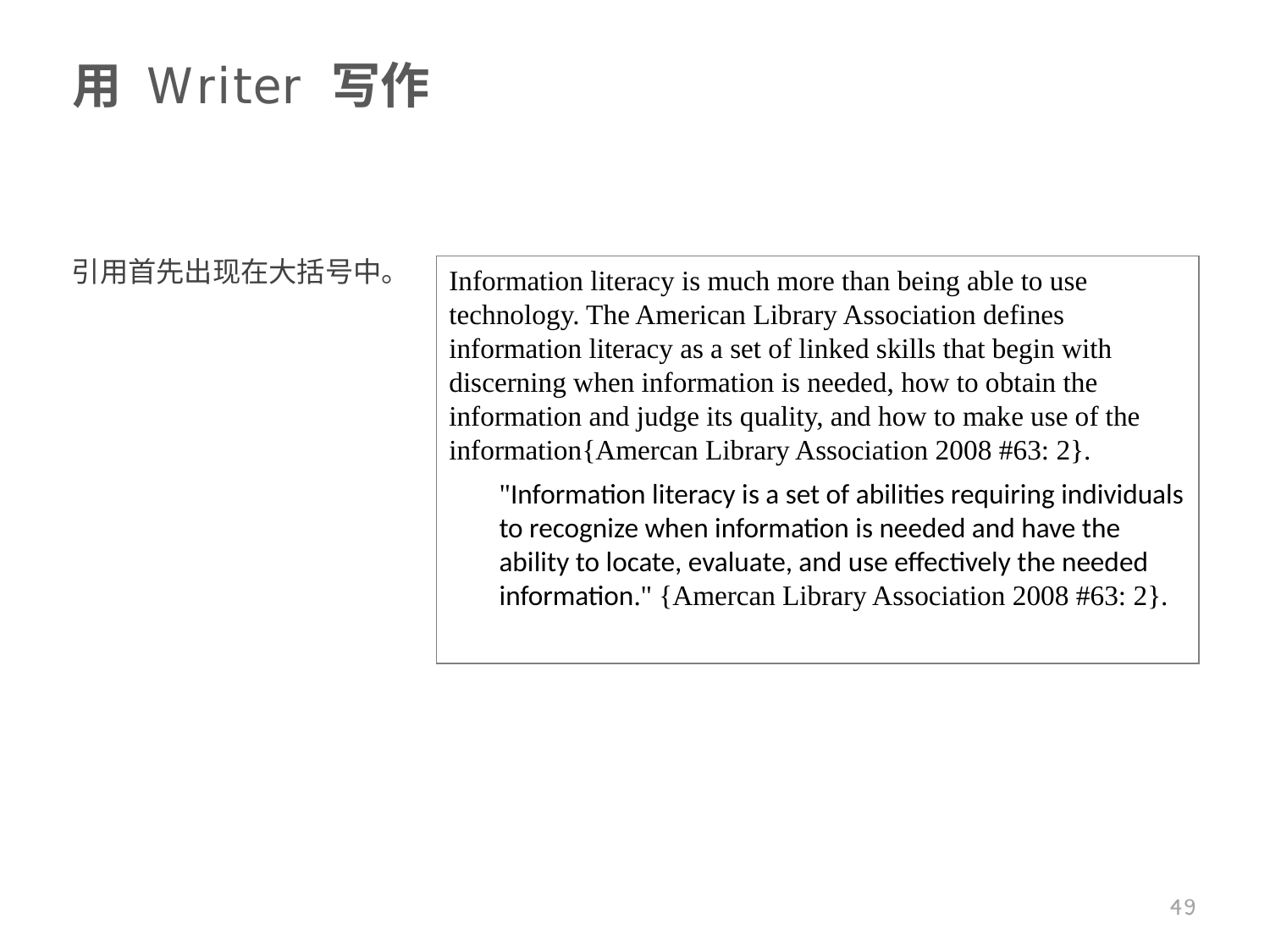

# 用 Writer 写作
引用首先出现在大括号中。
Information literacy is much more than being able to use technology. The American Library Association defines information literacy as a set of linked skills that begin with discerning when information is needed, how to obtain the information and judge its quality, and how to make use of the information{Amercan Library Association 2008 #63: 2}.
"Information literacy is a set of abilities requiring individuals to recognize when information is needed and have the ability to locate, evaluate, and use effectively the needed information." {Amercan Library Association 2008 #63: 2}.

49